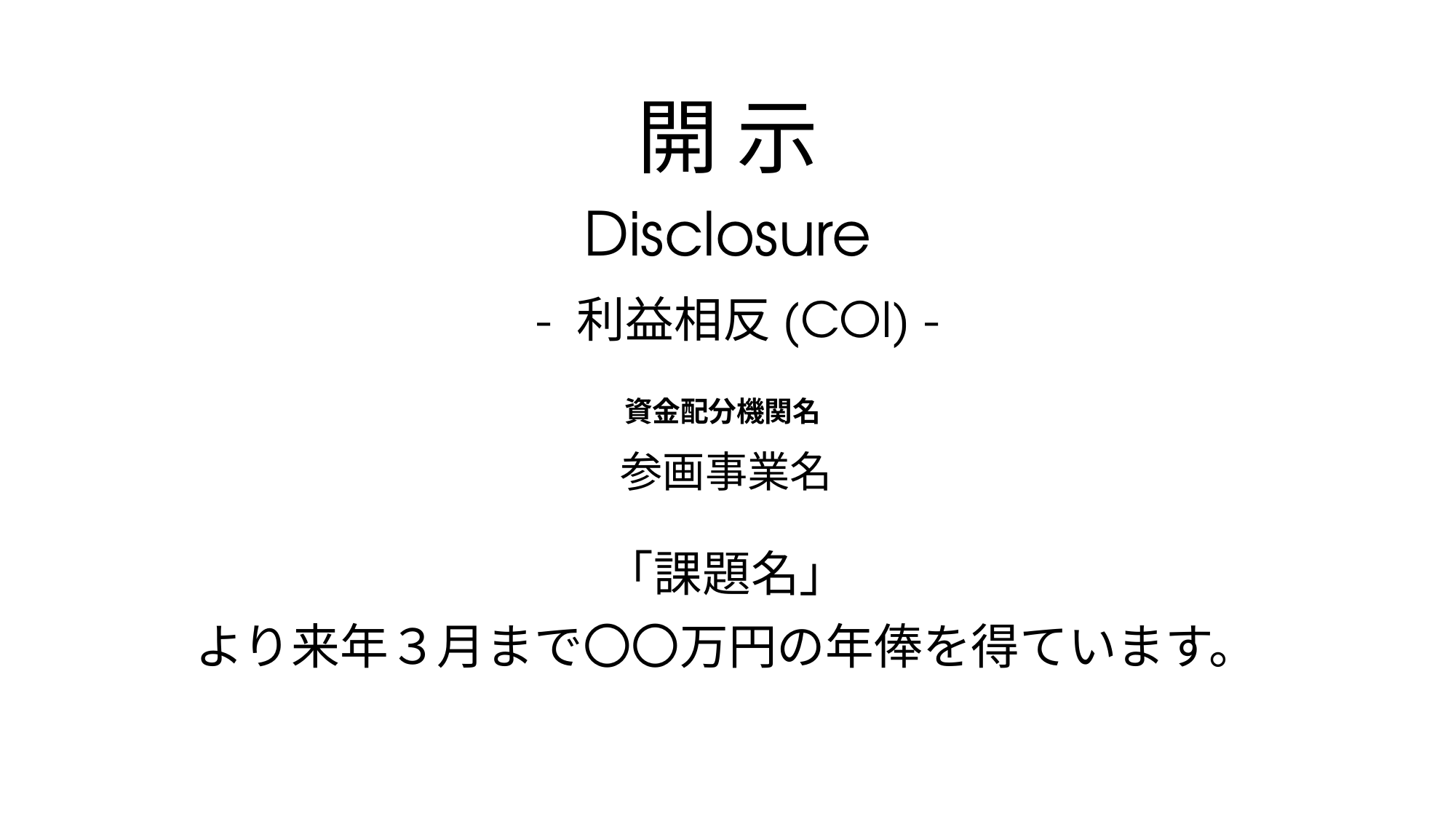

開 示
Disclosure
- 利益相反(COI) -
資金配分機関名
参画事業名
「課題名」
より来年３月まで〇〇万円の年俸を得ています。